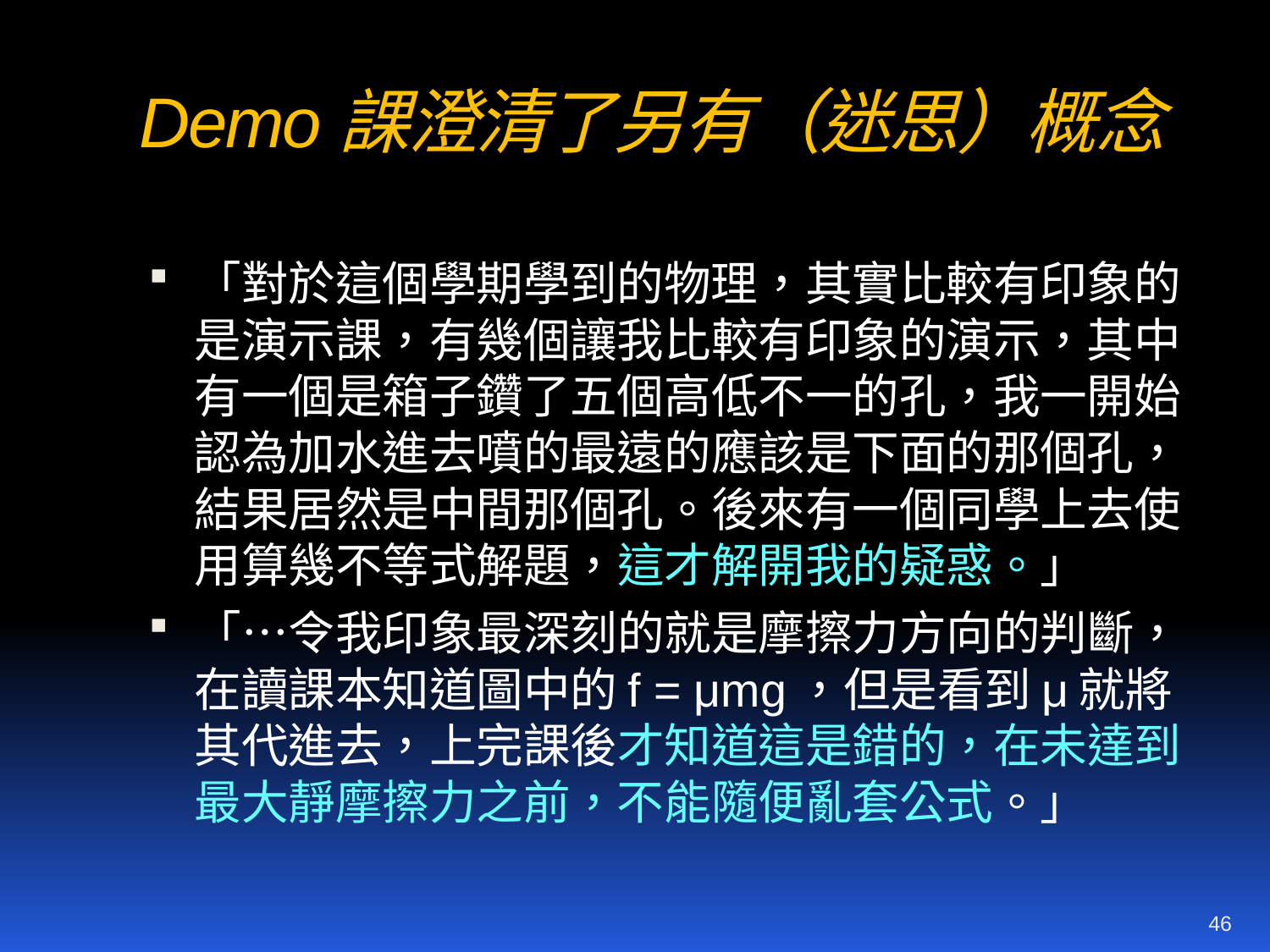

# Demo課澄清了另有（迷思）概念
「對於這個學期學到的物理，其實比較有印象的是演示課，有幾個讓我比較有印象的演示，其中有一個是箱子鑽了五個高低不一的孔，我一開始認為加水進去噴的最遠的應該是下面的那個孔，結果居然是中間那個孔。後來有一個同學上去使用算幾不等式解題，這才解開我的疑惑。」
「…令我印象最深刻的就是摩擦力方向的判斷，在讀課本知道圖中的f = μmg，但是看到μ就將其代進去，上完課後才知道這是錯的，在未達到最大靜摩擦力之前，不能隨便亂套公式。」

46